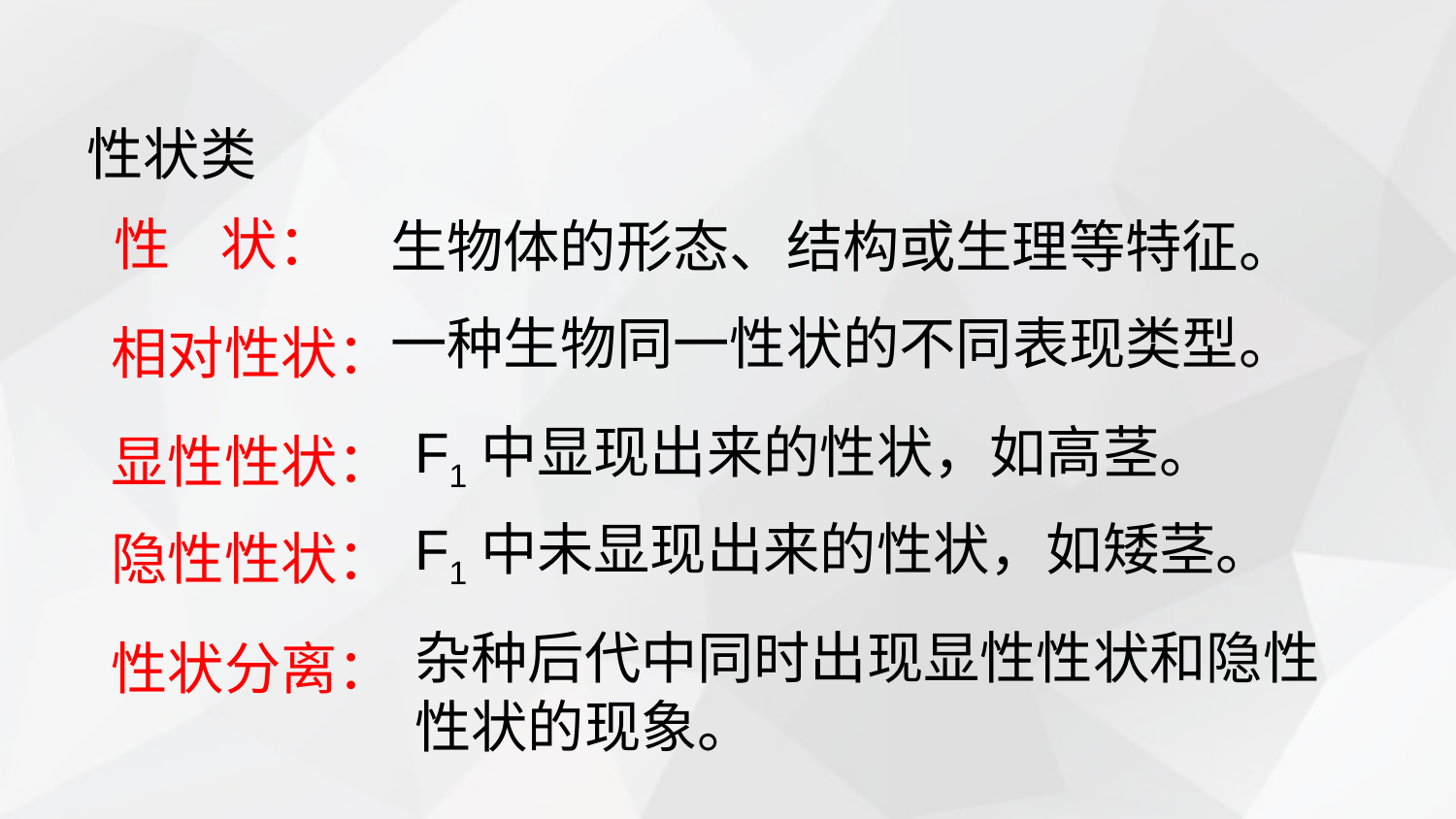

# 性状类
性    状：
生物体的形态、结构或生理等特征。
相对性状：
一种生物同一性状的不同表现类型。
显性性状：
F1中显现出来的性状，如高茎。
隐性性状：
F1中未显现出来的性状，如矮茎。
性状分离：
杂种后代中同时出现显性性状和隐性性状的现象。